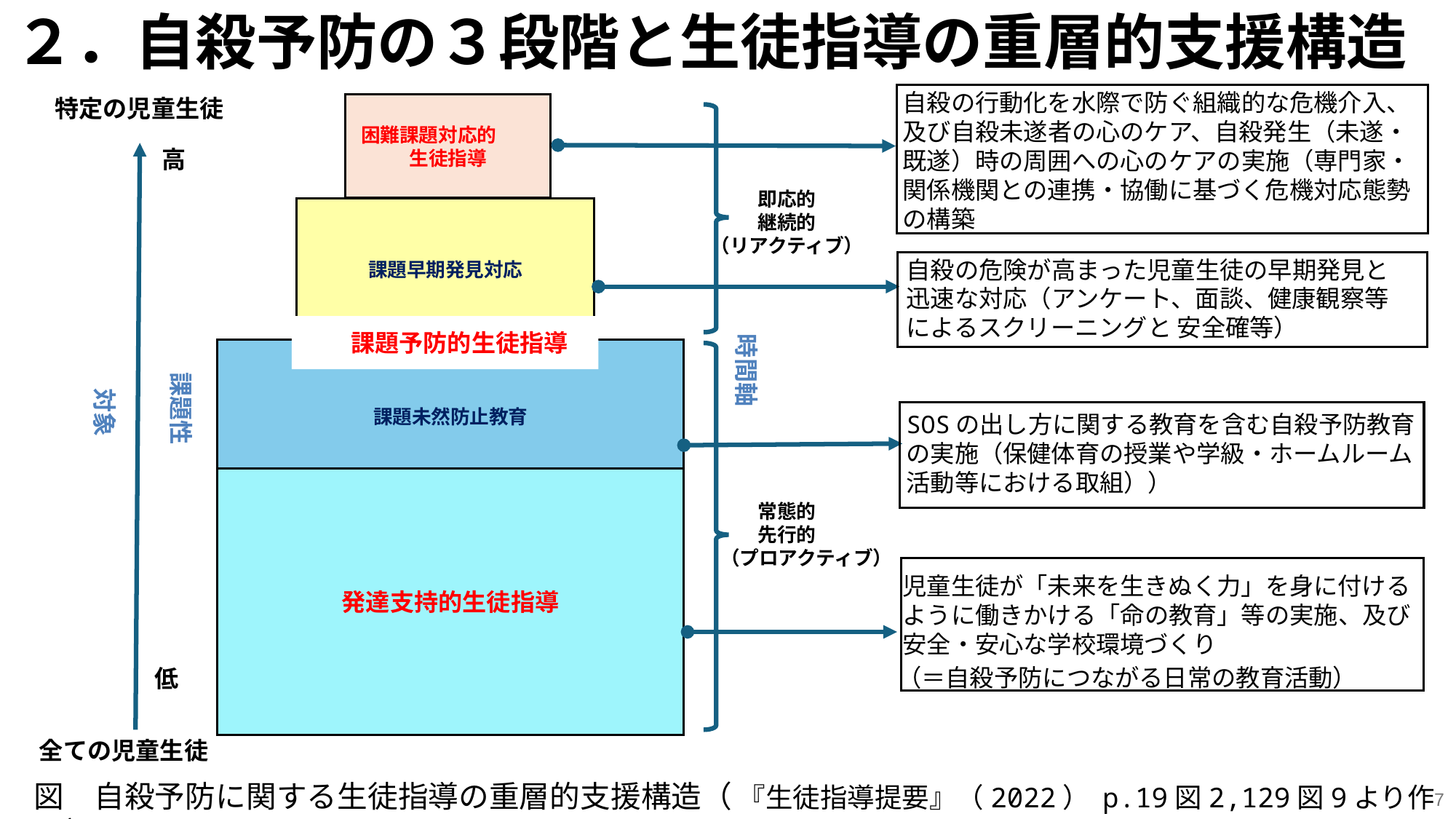

２．自殺予防の３段階と生徒指導の重層的支援構造
自殺の行動化を水際で防ぐ組織的な危機介入、
及び自殺未遂者の心のケア、自殺発生（未遂・
既遂）時の周囲への心のケアの実施（専門家・
関係機関との連携・協働に基づく危機対応態勢
の構築

特定の児童生徒
困難課題対応的　　生徒指導

高
即応的
継続的
（リアクティブ）
課題早期発見対応
　　課題予防的生徒指導
時間軸
課題未然防止教育

課題性
対象
発達支持的生徒指導
常態的
先行的
　　（プロアクティブ）
低
全ての児童生徒
自殺の危険が高まった児童生徒の早期発見と迅速な対応（アンケート、面談、健康観察等によるスクリーニングと 安全確等）

SOSの出し方に関する教育を含む自殺予防教育の実施（保健体育の授業や学級・ホームルーム活動等における取組））

児童生徒が「未来を生きぬく力」を身に付ける
ように働きかける「命の教育」等の実施、及び
安全・安心な学校環境づくり
（＝自殺予防につながる日常の教育活動）

図　自殺予防に関する生徒指導の重層的支援構造（ 『生徒指導提要』（2022） p.19図2,129図9より作成 ）
7